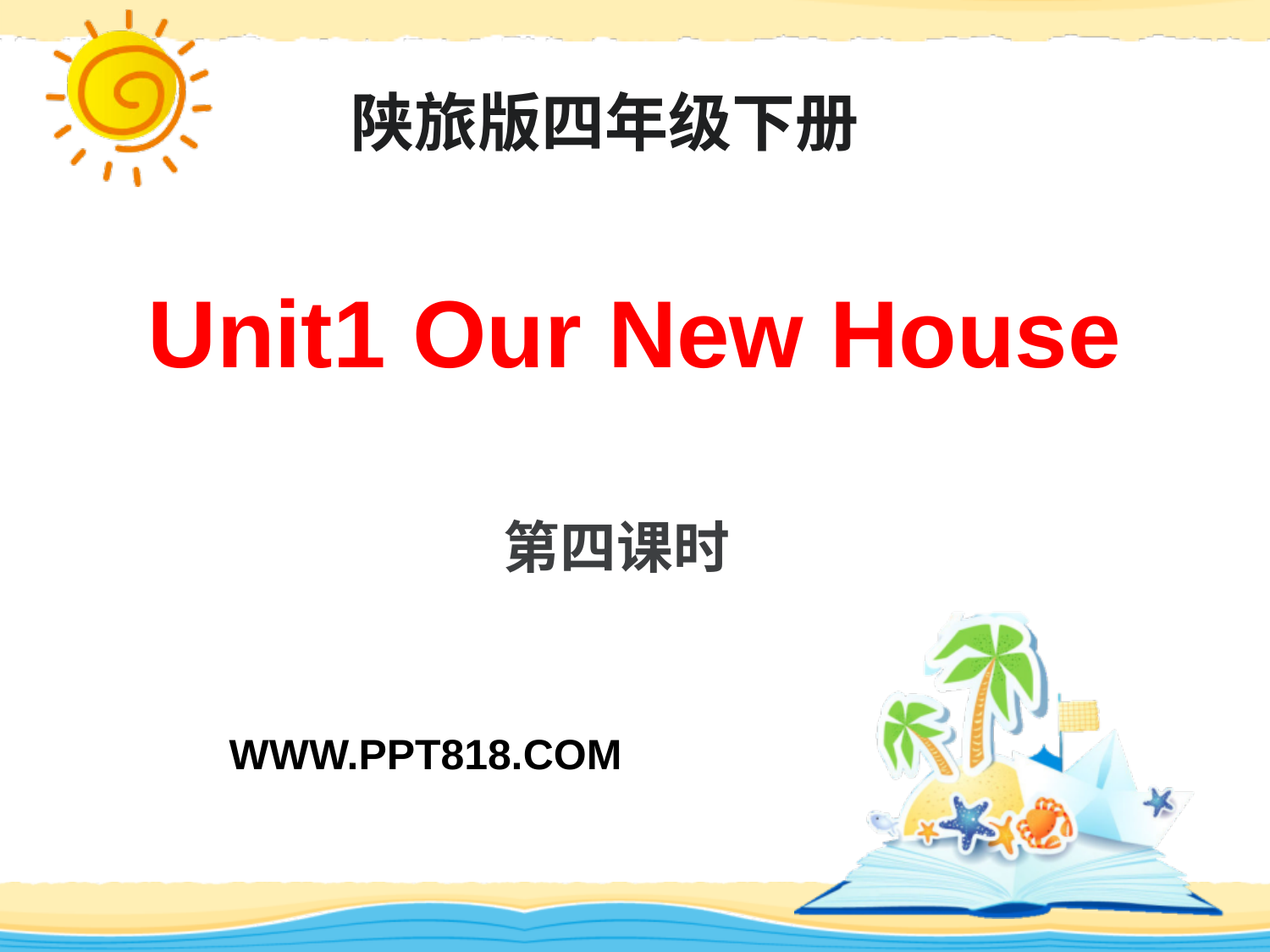

陕旅版四年级下册
Unit1 Our New House

第四课时
WWW.PPT818.COM